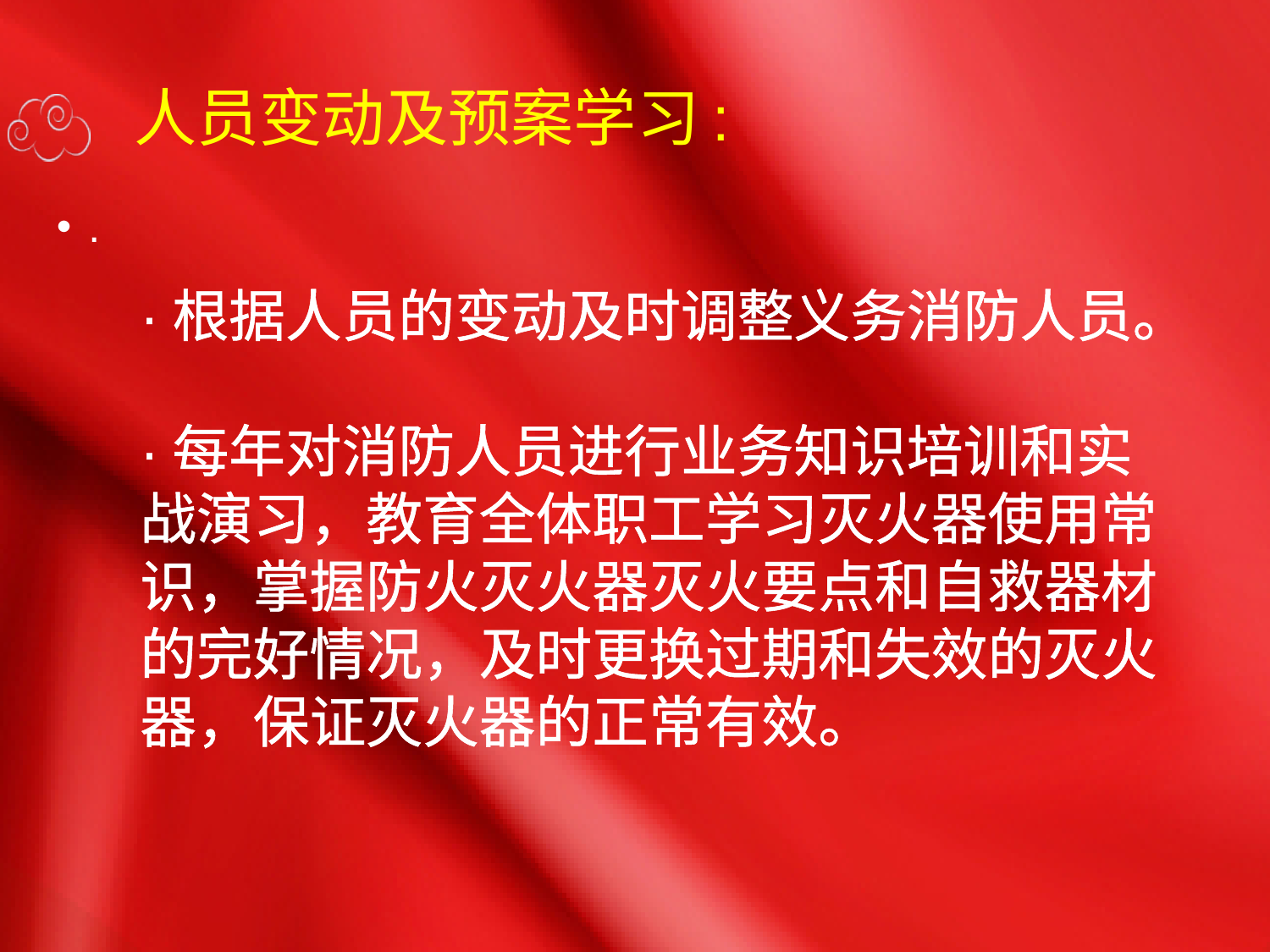

# 人员变动及预案学习:
.

·根据人员的变动及时调整义务消防人员。

·每年对消防人员进行业务知识培训和实战演习，教育全体职工学习灭火器使用常识，掌握防火灭火器灭火要点和自救器材的完好情况，及时更换过期和失效的灭火器，保证灭火器的正常有效。